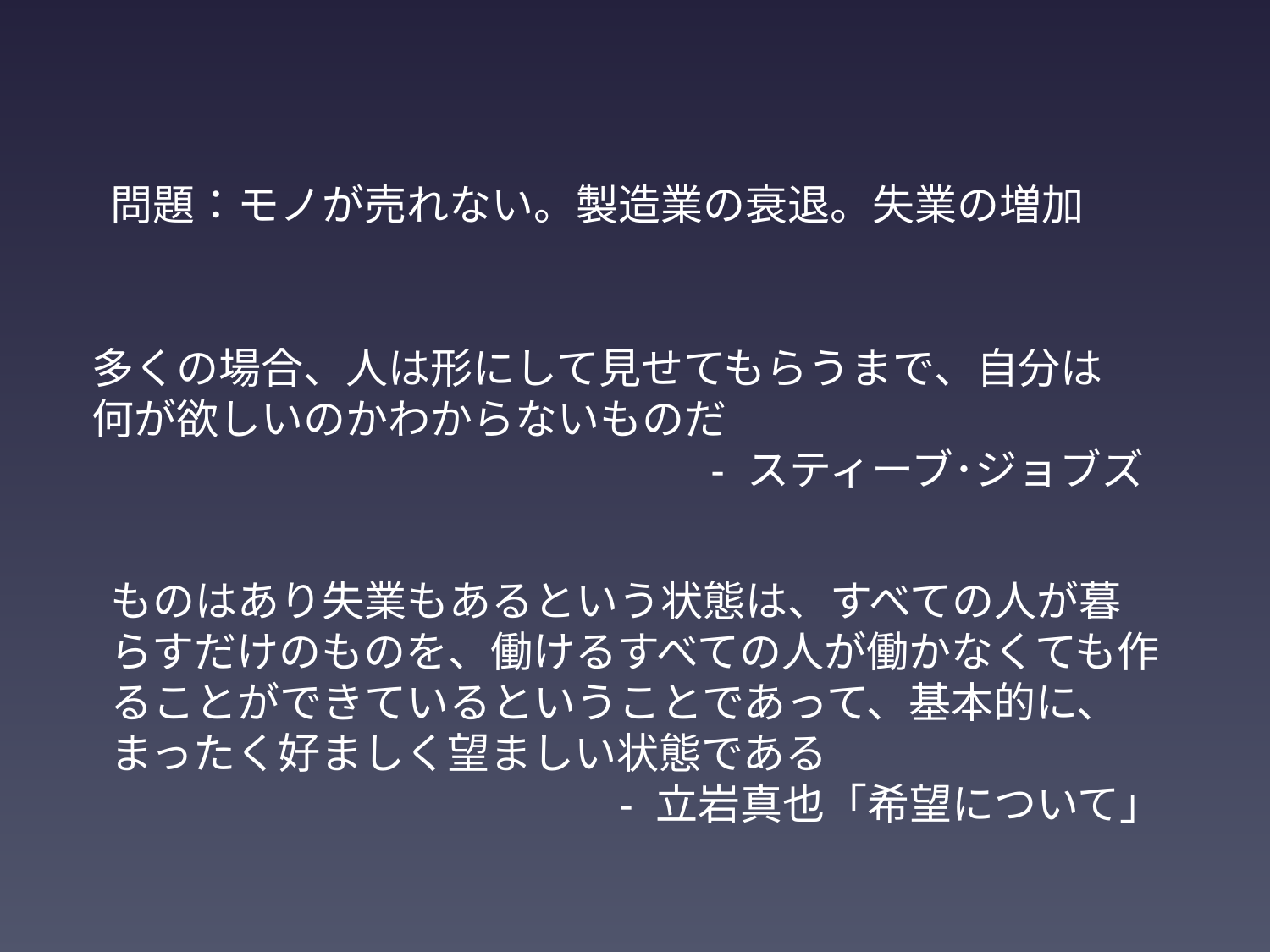

問題：モノが売れない。製造業の衰退。失業の増加
多くの場合、人は形にして見せてもらうまで、自分は何が欲しいのかわからないものだ
- スティーブ･ジョブズ
ものはあり失業もあるという状態は、すべての人が暮らすだけのものを、働けるすべての人が働かなくても作ることができているということであって、基本的に、まったく好ましく望ましい状態である
- 立岩真也「希望について」